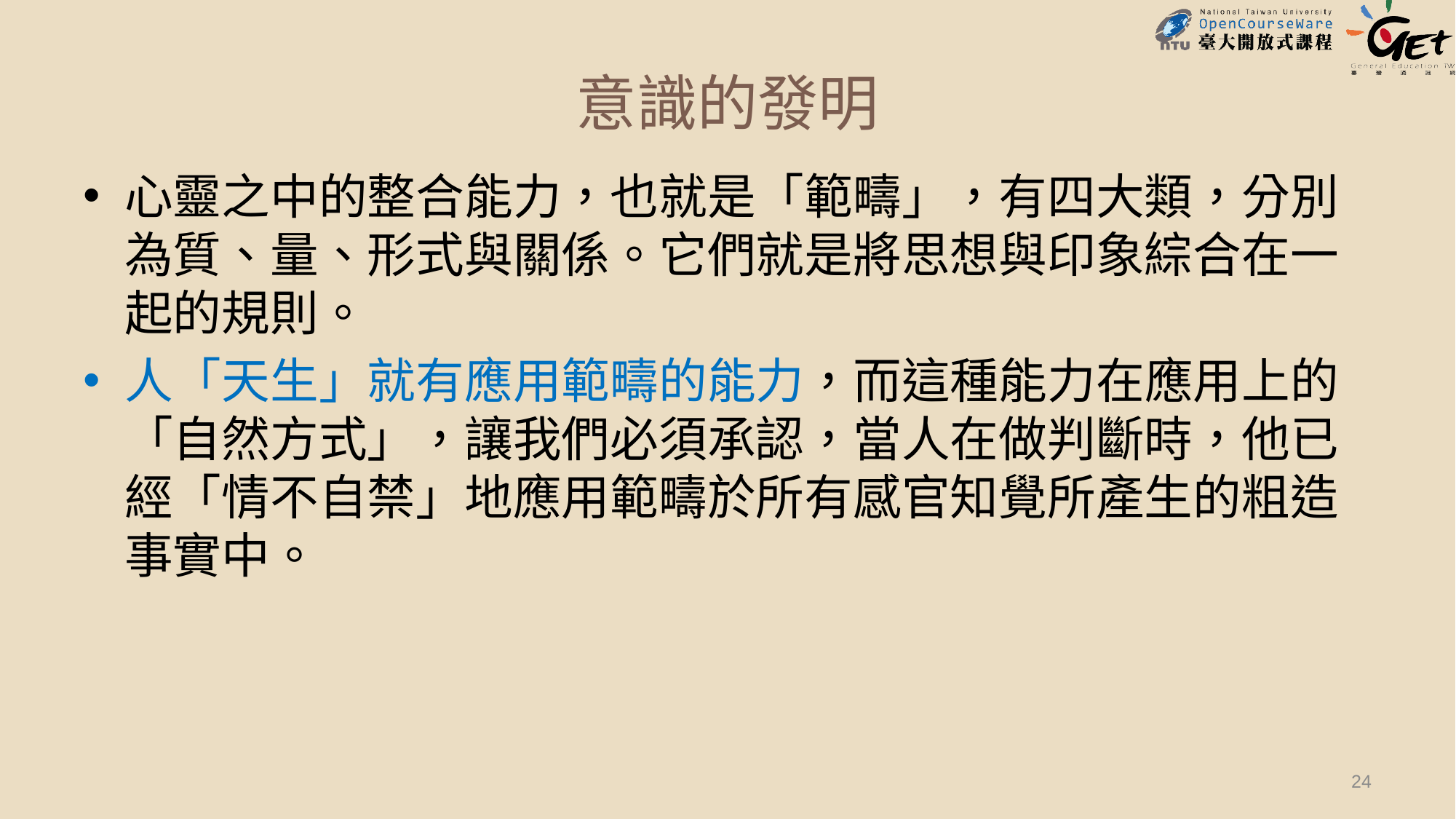

# 意識的發明
心靈之中的整合能力，也就是「範疇」，有四大類，分別為質、量、形式與關係。它們就是將思想與印象綜合在一起的規則。
人「天生」就有應用範疇的能力，而這種能力在應用上的「自然方式」，讓我們必須承認，當人在做判斷時，他已經「情不自禁」地應用範疇於所有感官知覺所產生的粗造事實中。
24